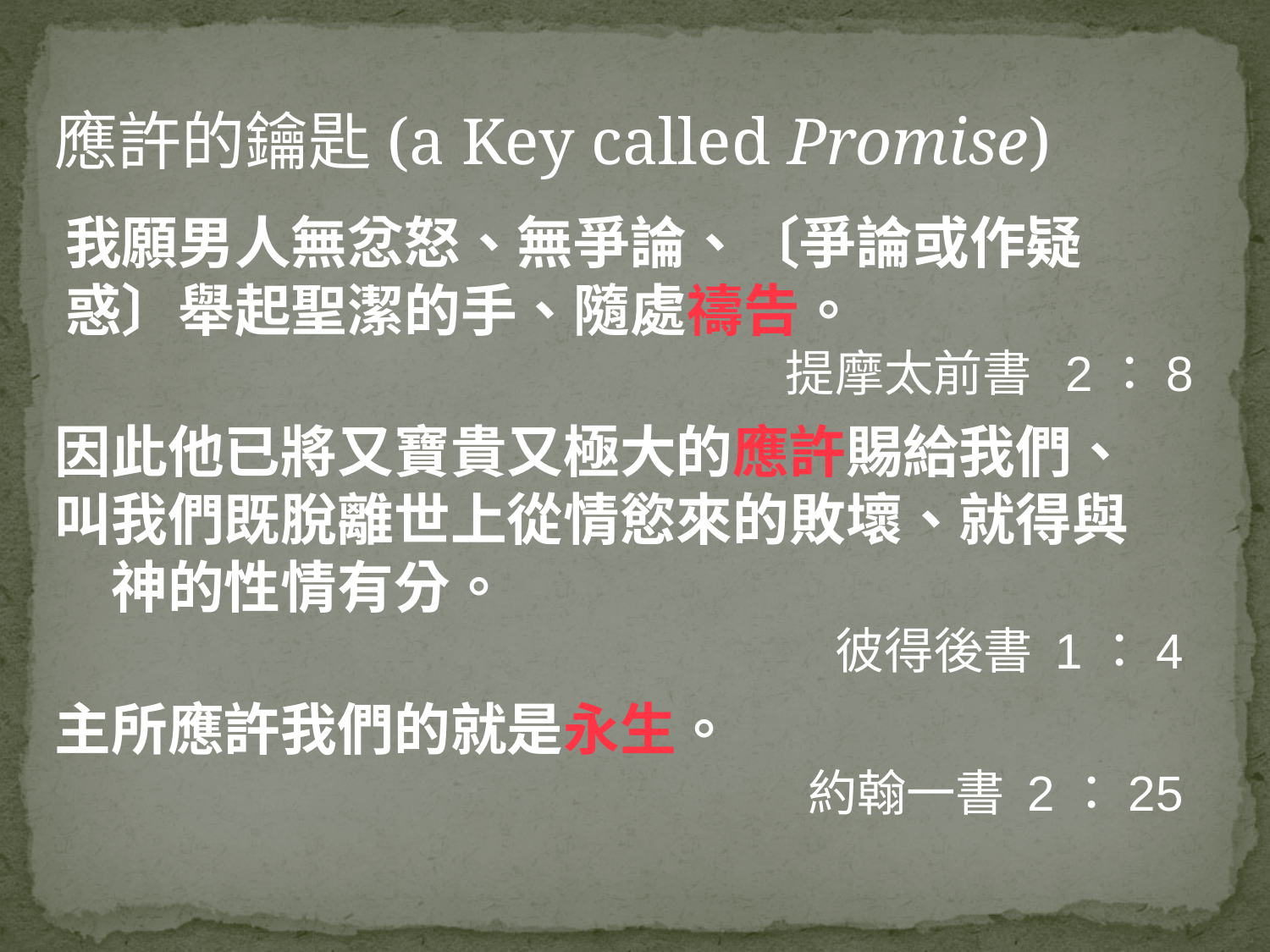

應許的鑰匙(a Key called Promise)
我願男人無忿怒、無爭論、〔爭論或作疑惑〕舉起聖潔的手、隨處禱告。
提摩太前書  2：8
因此他已將又寶貴又極大的應許賜給我們、叫我們既脫離世上從情慾來的敗壞、就得與　神的性情有分。
彼得後書 1：4
主所應許我們的就是永生。
約翰一書 2：25